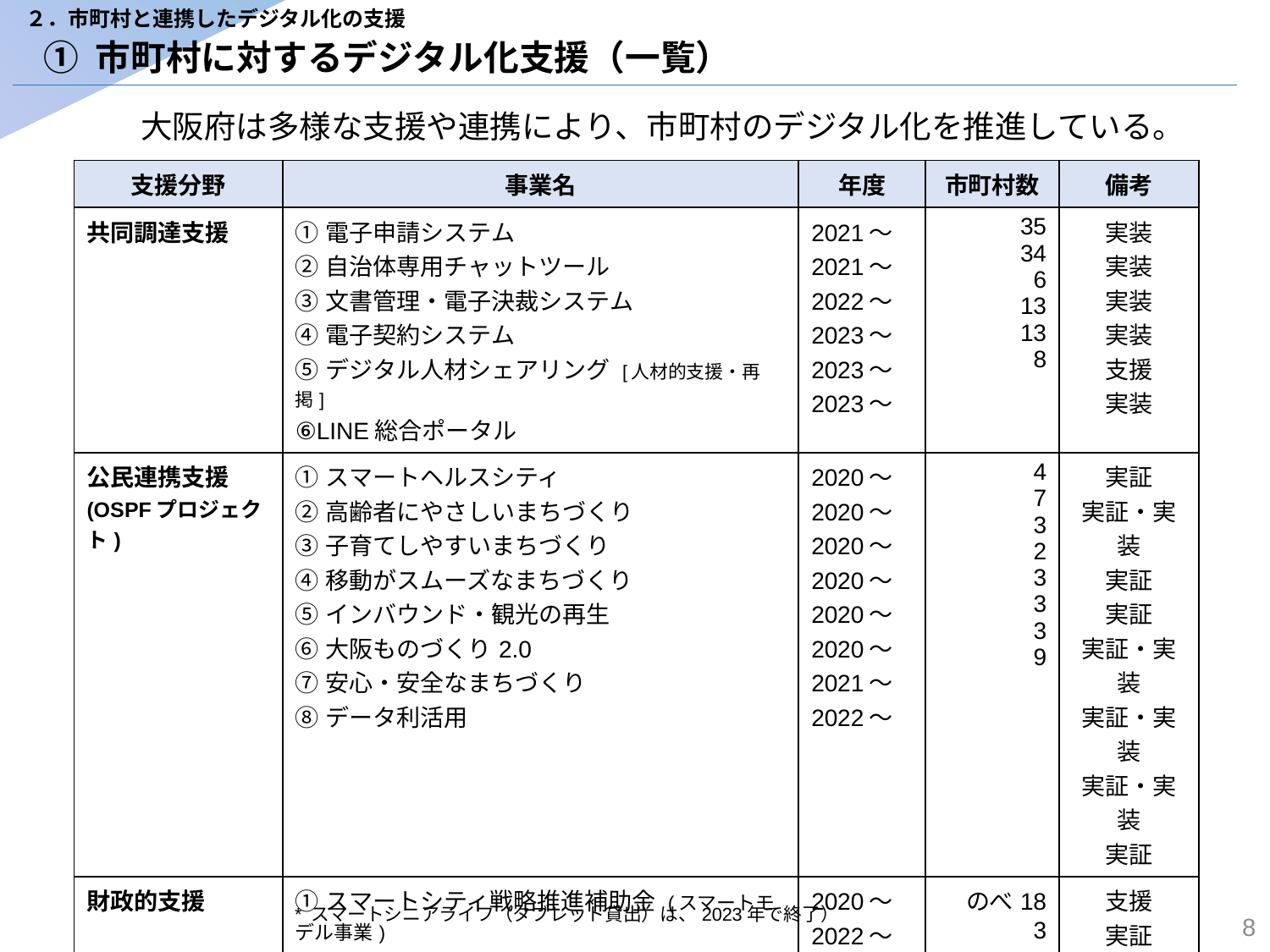

２．市町村と連携したデジタル化の支援
# ① 市町村に対するデジタル化支援（一覧）
大阪府は多様な支援や連携により、市町村のデジタル化を推進している。
| 支援分野 | 事業名 | 年度 | 市町村数 | 備考 |
| --- | --- | --- | --- | --- |
| 共同調達支援 | ①電子申請システム ②自治体専用チャットツール ③文書管理・電子決裁システム ④電子契約システム ⑤デジタル人材シェアリング [人材的支援・再掲] ⑥LINE総合ポータル | 2021～ 2021～ 2022～ 2023～ 2023～ 2023～ | 35 34 6 13 13 8 | 実装 実装 実装 実装 支援 実装 |
| 公民連携支援 (OSPFプロジェクト) | ①スマートヘルスシティ ②高齢者にやさしいまちづくり ③子育てしやすいまちづくり ④移動がスムーズなまちづくり ⑤インバウンド・観光の再生 ⑥大阪ものづくり2.0 ⑦安心・安全なまちづくり ⑧データ利活用 | 2020～ 2020～ 2020～ 2020～ 2020～ 2020～ 2021～ 2022～ | 4 7 3 2 3 3 3 9 | 実証 実証・実装 実証 実証 実証・実装 実証・実装 実証・実装 実証 |
| 財政的支援 | ①スマートシティ戦略推進補助金 (スマートモデル事業) ②AIオンデマンド交通補助金 | 2020～ 2022～ | のべ18 3 | 支援 実証 |
| 人材的支援 | ①スマートシティ戦略推進アドバイザー ②デジタル人材シェアリング [共同調達支援・再掲] | 2020～ 2023～ | 43 13 | 支援 支援 |
| インフラ支援 | ①自治体情報セキュリティクラウド集約 ②自治体情報システム標準化支援 ③スマートシニアライフ（タブレット貸出） ④mydoor OSAKA | 2016～ 2020～ 2021～\* 2024～ | 43 43 5 新 | 実装 実装 実証 実装 |
* スマートシニアライフ（タブレット貸出）は、2023年で終了）
8